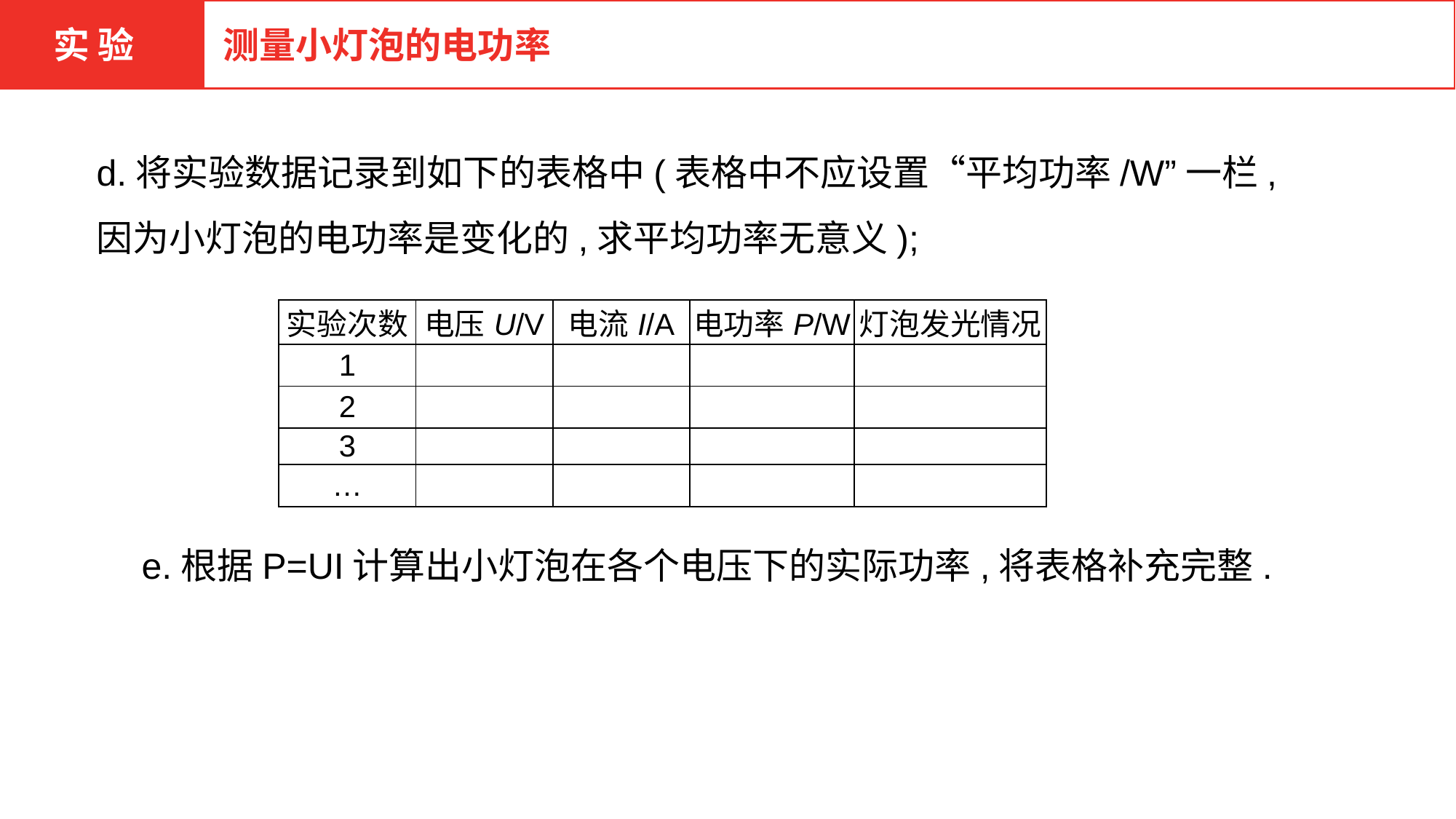

实 验
测量小灯泡的电功率
d.将实验数据记录到如下的表格中(表格中不应设置“平均功率/W”一栏,因为小灯泡的电功率是变化的,求平均功率无意义);

　e.根据P=UI计算出小灯泡在各个电压下的实际功率,将表格补充完整.

| 实验次数 | 电压U/V | 电流I/A | 电功率P/W | 灯泡发光情况 |
| --- | --- | --- | --- | --- |
| 1 |  |  |  |  |
| 2 |  |  |  |  |
| 3 |  |  |  |  |
| … |  |  |  |  |